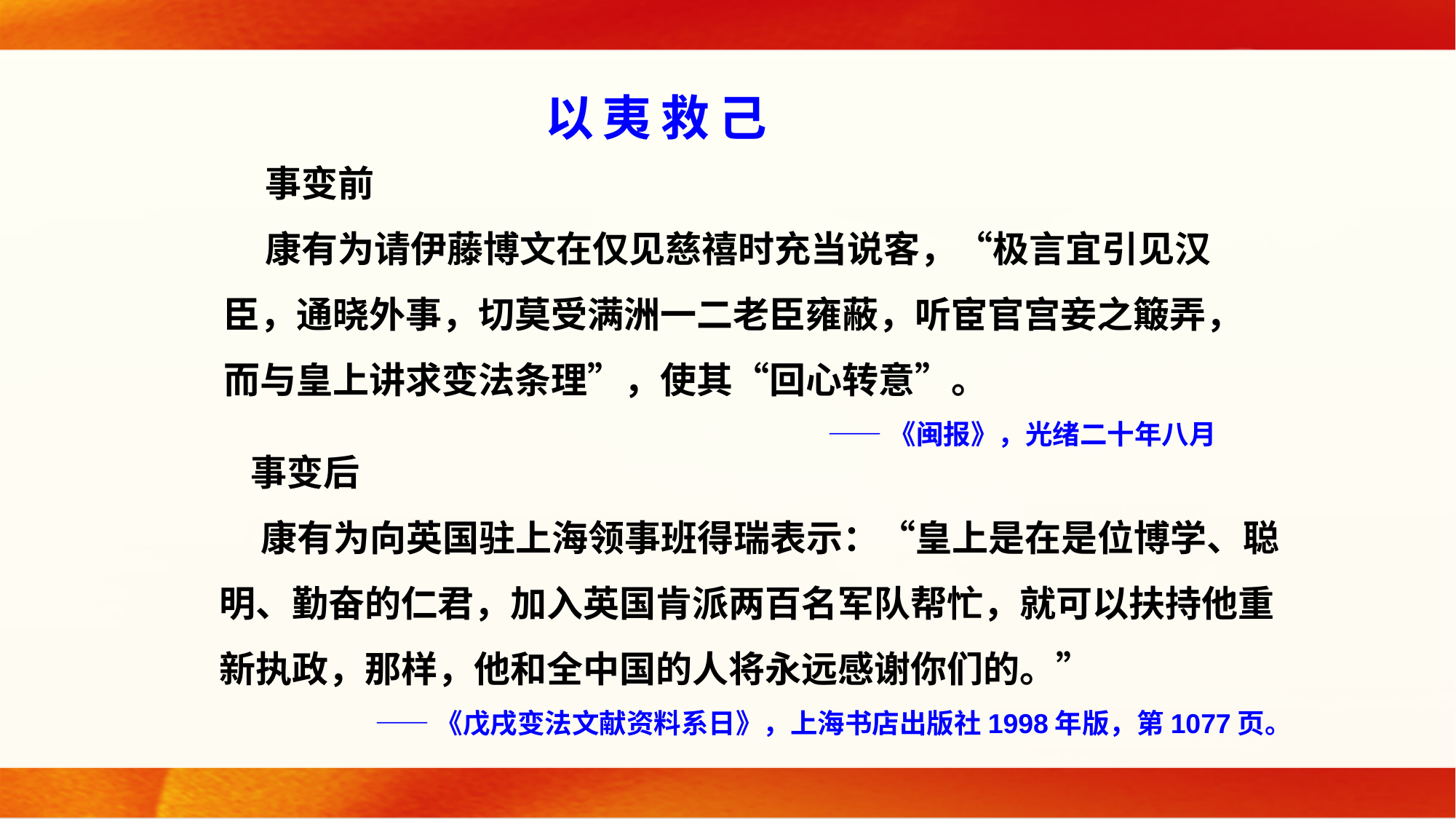

以夷救己
    事变前
    康有为请伊藤博文在仅见慈禧时充当说客，“极言宜引见汉臣，通晓外事，切莫受满洲一二老臣雍蔽，听宦官宫妾之簸弄，而与皇上讲求变法条理”，使其“回心转意”。
——《闽报》，光绪二十年八月
    事变后
    康有为向英国驻上海领事班得瑞表示：“皇上是在是位博学、聪明、勤奋的仁君，加入英国肯派两百名军队帮忙，就可以扶持他重新执政，那样，他和全中国的人将永远感谢你们的。”
——《戊戌变法文献资料系日》，上海书店出版社1998年版，第1077页。